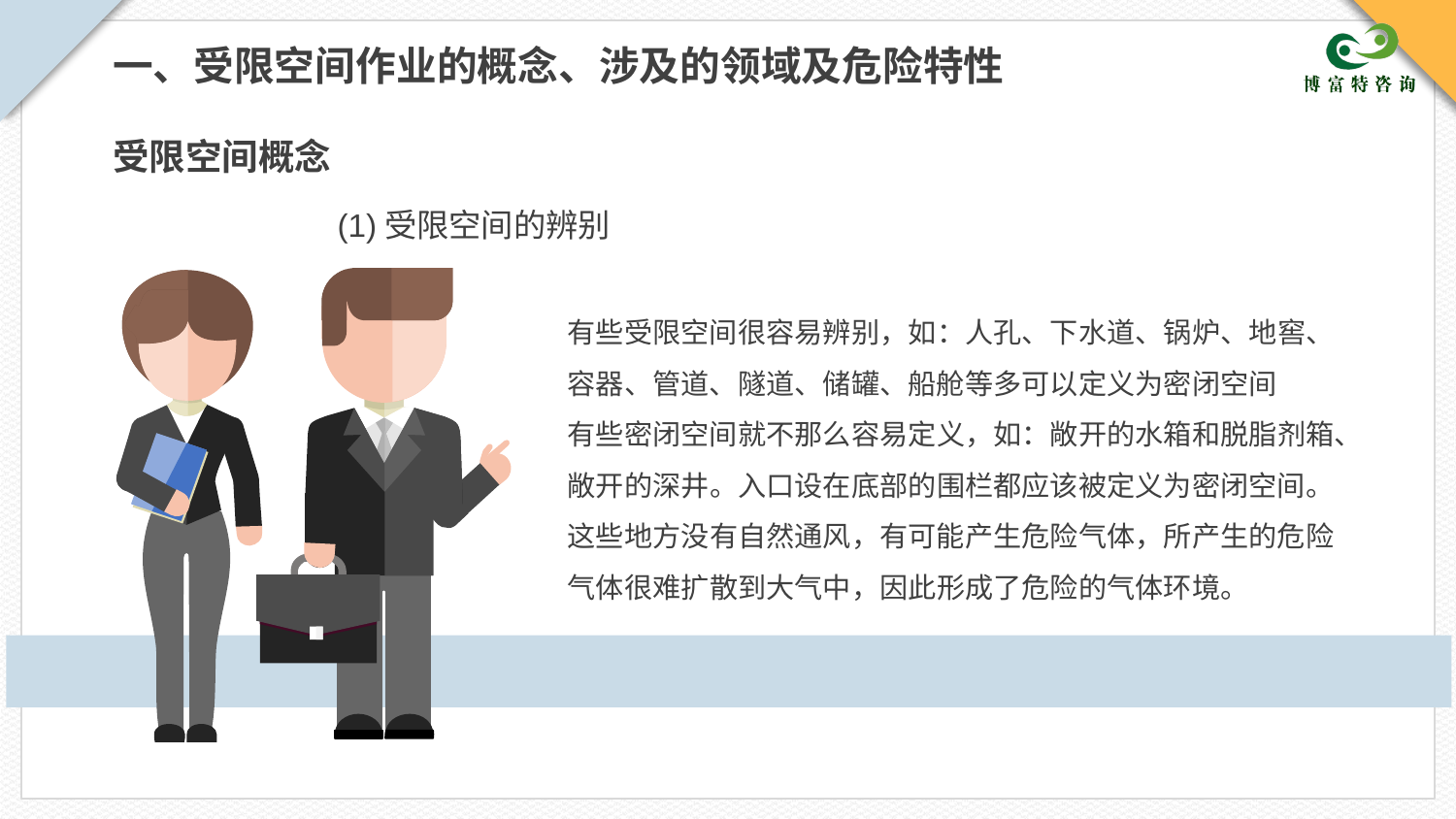

一、受限空间作业的概念、涉及的领域及危险特性
受限空间概念
(1)受限空间的辨别

有些受限空间很容易辨别，如：人孔、下水道、锅炉、地窖、容器、管道、隧道、储罐、船舱等多可以定义为密闭空间
有些密闭空间就不那么容易定义，如：敞开的水箱和脱脂剂箱、敞开的深井。入口设在底部的围栏都应该被定义为密闭空间。这些地方没有自然通风，有可能产生危险气体，所产生的危险气体很难扩散到大气中，因此形成了危险的气体环境。